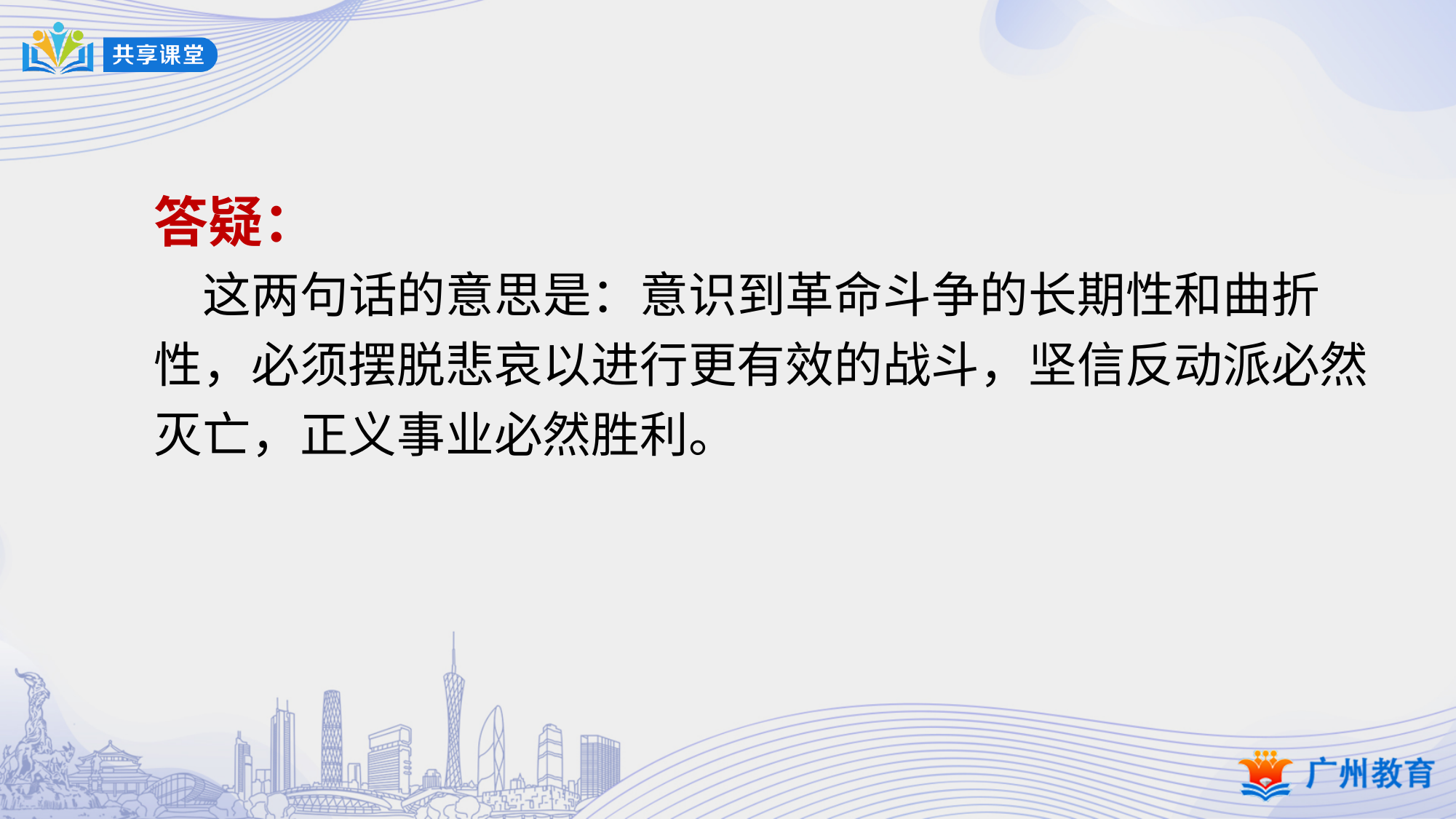

答疑：
    这两句话的意思是：意识到革命斗争的长期性和曲折性，必须摆脱悲哀以进行更有效的战斗，坚信反动派必然灭亡，正义事业必然胜利。